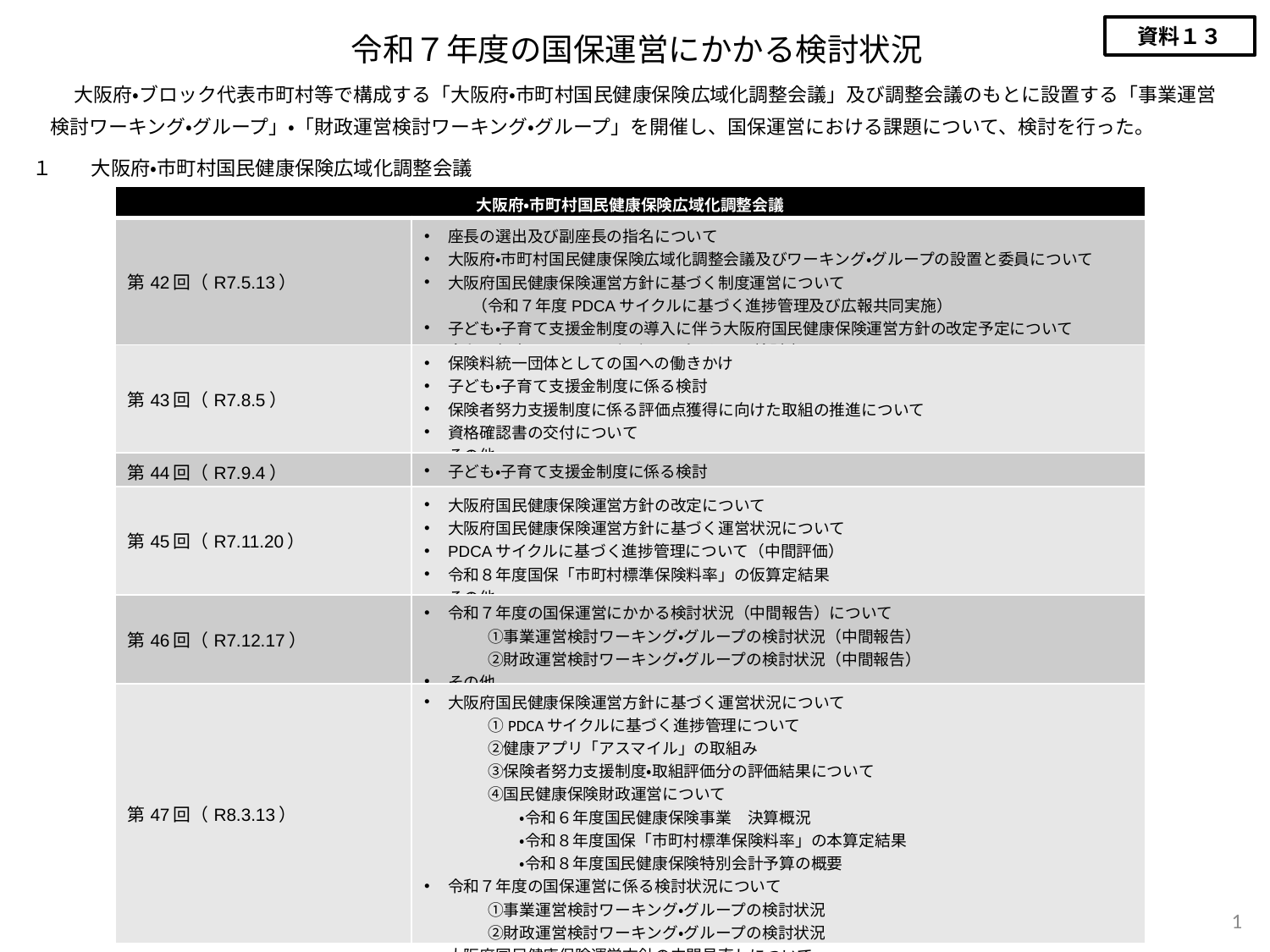

資料１３
令和７年度の国保運営にかかる検討状況
# 大阪府・ブロック代表市町村等で構成する「大阪府・市町村国民健康保険広域化調整会議」及び調整会議のもとに設置する「事業運営検討ワーキング・グループ」・「財政運営検討ワーキング・グループ」を開催し、国保運営における課題について、検討を行った。
　１　　大阪府・市町村国民健康保険広域化調整会議

| 大阪府・市町村国民健康保険広域化調整会議 | 大阪府・市町村国民健康保険広域化調整会議 |
| --- | --- |
| 第42回（R7.5.13） | 座長の選出及び副座長の指名について 大阪府・市町村国民健康保険広域化調整会議及びワーキング・グループの設置と委員について 大阪府国民健康保険運営方針に基づく制度運営について 　　　（令和７年度PDCAサイクルに基づく進捗管理及び広報共同実施） 子ども・子育て支援金制度の導入に伴う大阪府国民健康保険運営方針の改定予定について 令和７年度のワーキング・グループにおける検討事項について |
| 第43回（R7.8.5） | 保険料統一団体としての国への働きかけ 子ども・子育て支援金制度に係る検討 保険者努力支援制度に係る評価点獲得に向けた取組の推進について 資格確認書の交付について その他 |
| 第44回（R7.9.4） | 子ども・子育て支援金制度に係る検討 |
| 第45回（R7.11.20） | 大阪府国民健康保険運営方針の改定について 大阪府国民健康保険運営方針に基づく運営状況について PDCAサイクルに基づく進捗管理について（中間評価） 令和８年度国保「市町村標準保険料率」の仮算定結果 その他 |
| 第46回（R7.12.17） | 令和７年度の国保運営にかかる検討状況（中間報告）について 　　　　①事業運営検討ワーキング・グループの検討状況（中間報告） 　　　　②財政運営検討ワーキング・グループの検討状況（中間報告） その他 |
| 第47回（R8.3.13） | 大阪府国民健康保険運営方針に基づく運営状況について 　　　　①PDCAサイクルに基づく進捗管理について 　　　　②健康アプリ「アスマイル」の取組み 　　　　③保険者努力支援制度・取組評価分の評価結果について 　　　　④国民健康保険財政運営について 　　　　　　・令和６年度国民健康保険事業　決算概況 　　　　　　・令和８年度国保「市町村標準保険料率」の本算定結果 　　　　　　・令和８年度国民健康保険特別会計予算の概要 令和７年度の国保運営に係る検討状況について 　　　　①事業運営検討ワーキング・グループの検討状況 　　　　②財政運営検討ワーキング・グループの検討状況 大阪府国民健康保険運営方針の中間見直しについて その他 |
1